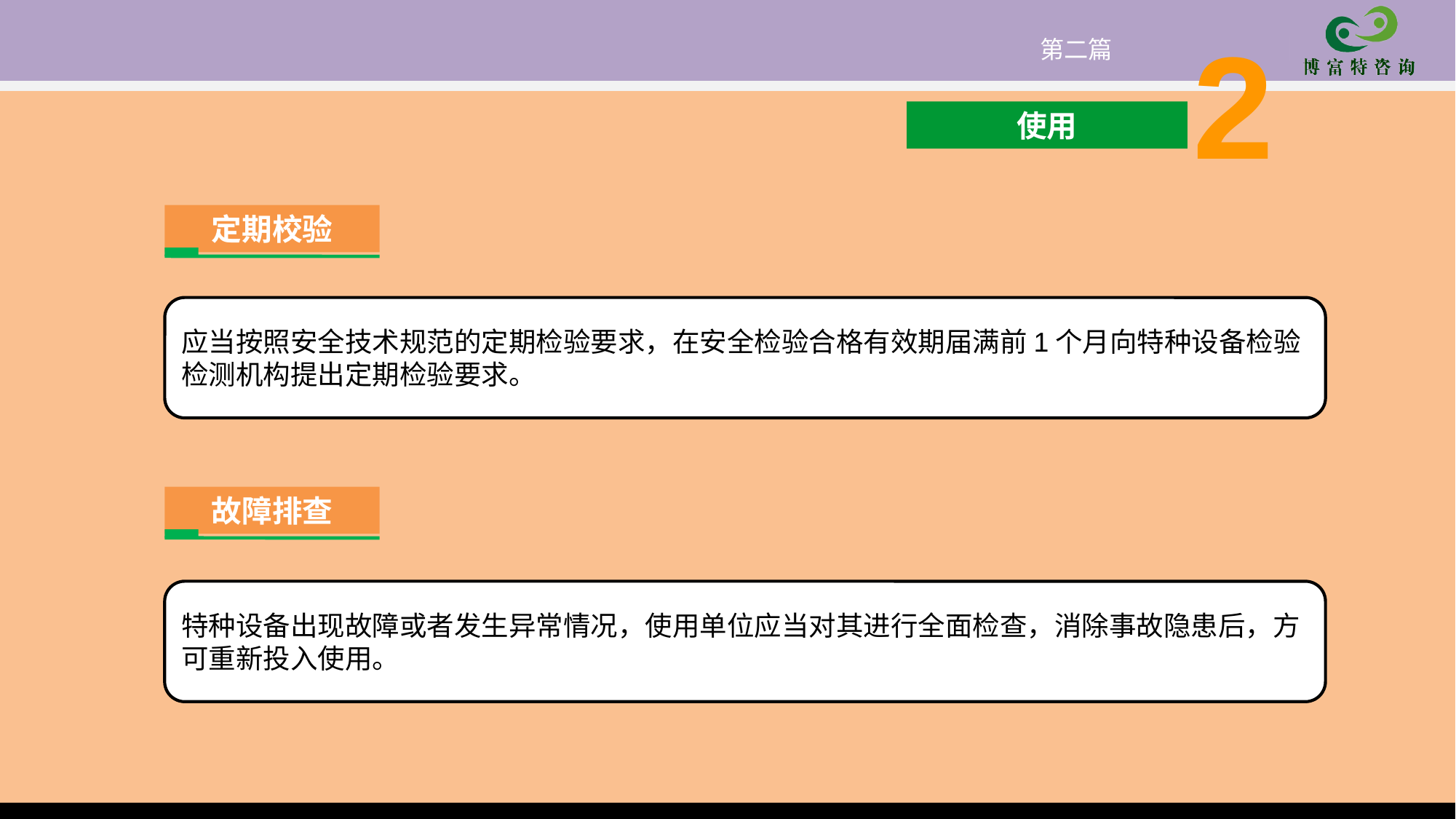

2
第二篇
使用
定期校验

应当按照安全技术规范的定期检验要求，在安全检验合格有效期届满前1个月向特种设备检验检测机构提出定期检验要求。
故障排查

特种设备出现故障或者发生异常情况，使用单位应当对其进行全面检查，消除事故隐患后，方可重新投入使用。